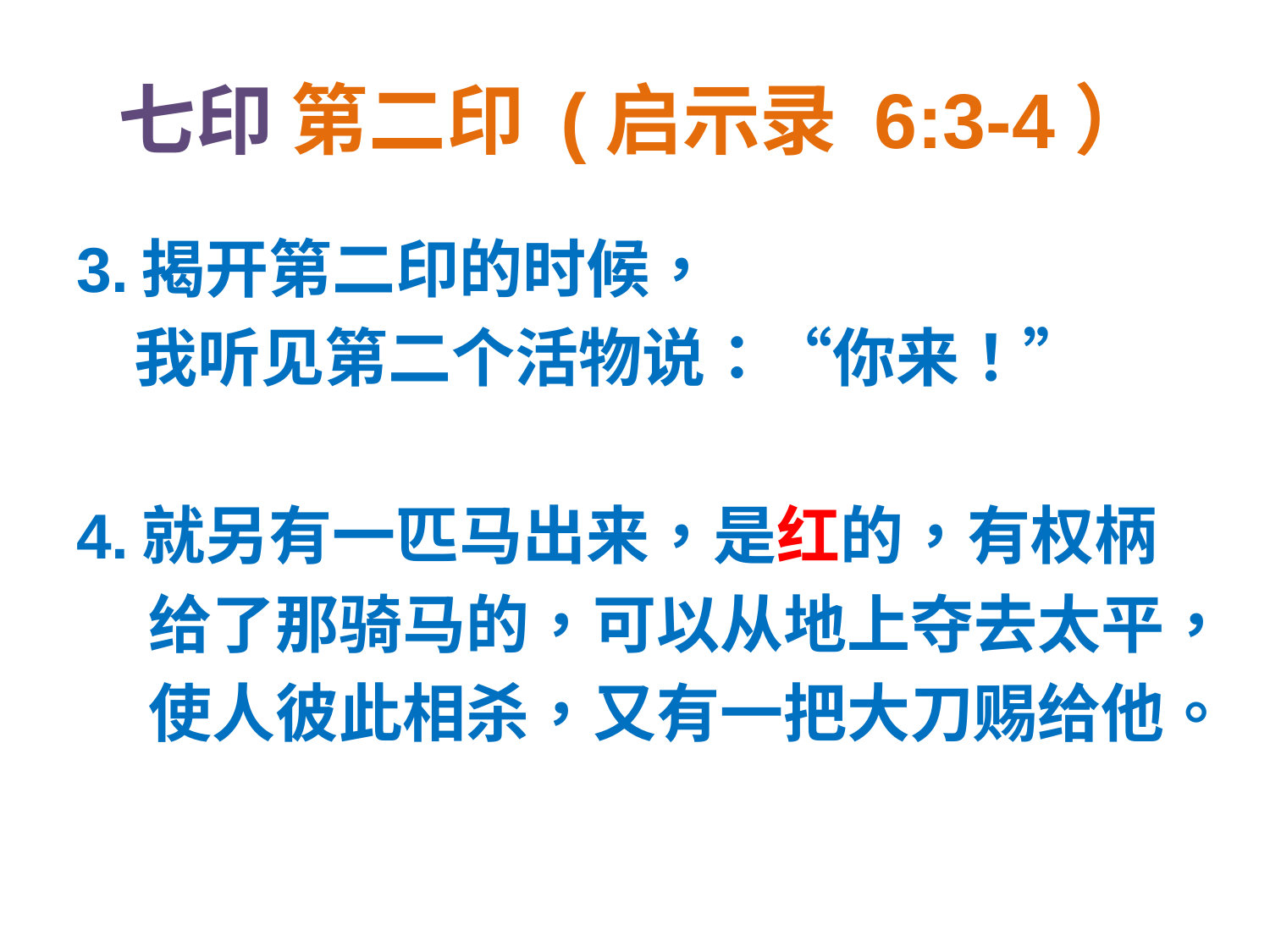

# 七印 第二印 (启示录 6:3-4）
3. 揭开第二印的时候，
   我听见第二个活物说：“你来！”

4. 就另有一匹马出来，是红的，有权柄
    给了那骑马的，可以从地上夺去太平，
    使人彼此相杀，又有一把大刀赐给他。